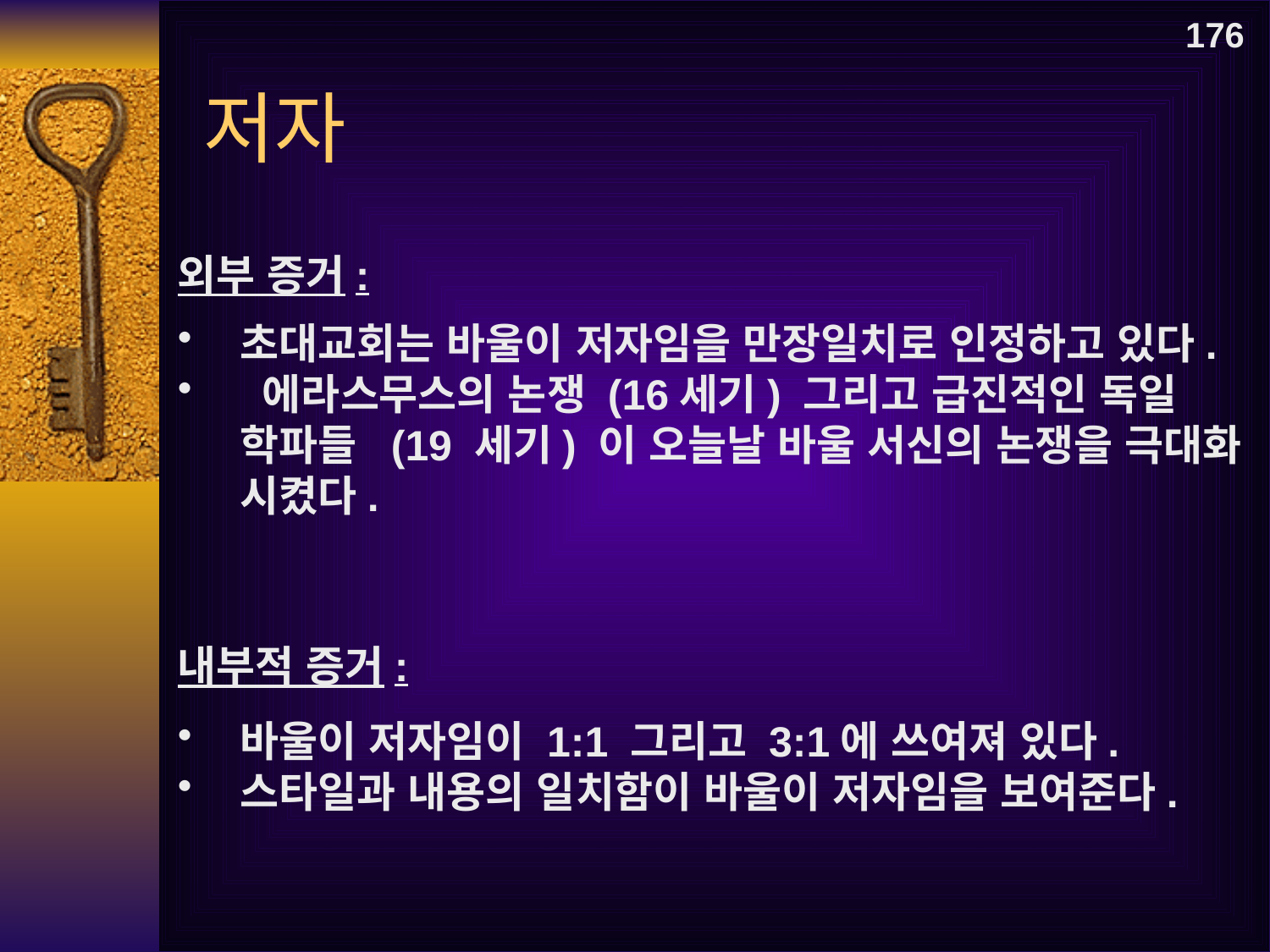

176
저자
외부 증거:
초대교회는 바울이 저자임을 만장일치로 인정하고 있다.
 에라스무스의 논쟁 (16세기) 그리고 급진적인 독일 학파들  (19 세기) 이 오늘날 바울 서신의 논쟁을 극대화 시켰다.
내부적 증거:
바울이 저자임이 1:1 그리고 3:1에 쓰여져 있다.
스타일과 내용의 일치함이 바울이 저자임을 보여준다.